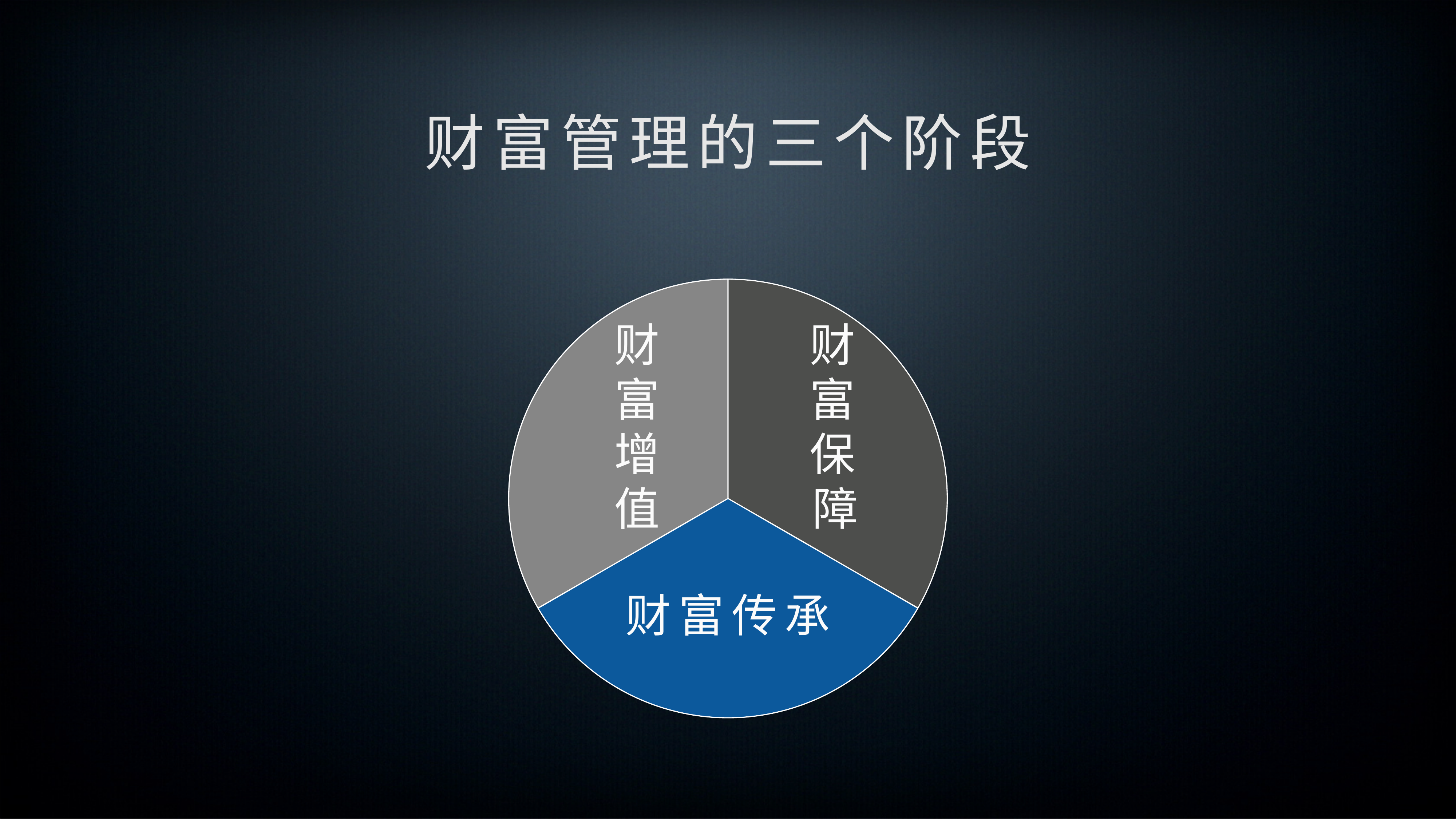

财富管理的三个阶段

### Chart

| Category | 销售额 |
|---|---|
| 第一季度 | 33.3 |
| 第二季度 | 33.3 |
| 第三季度 | 33.3 |
财富增值
财富保障
财富传承